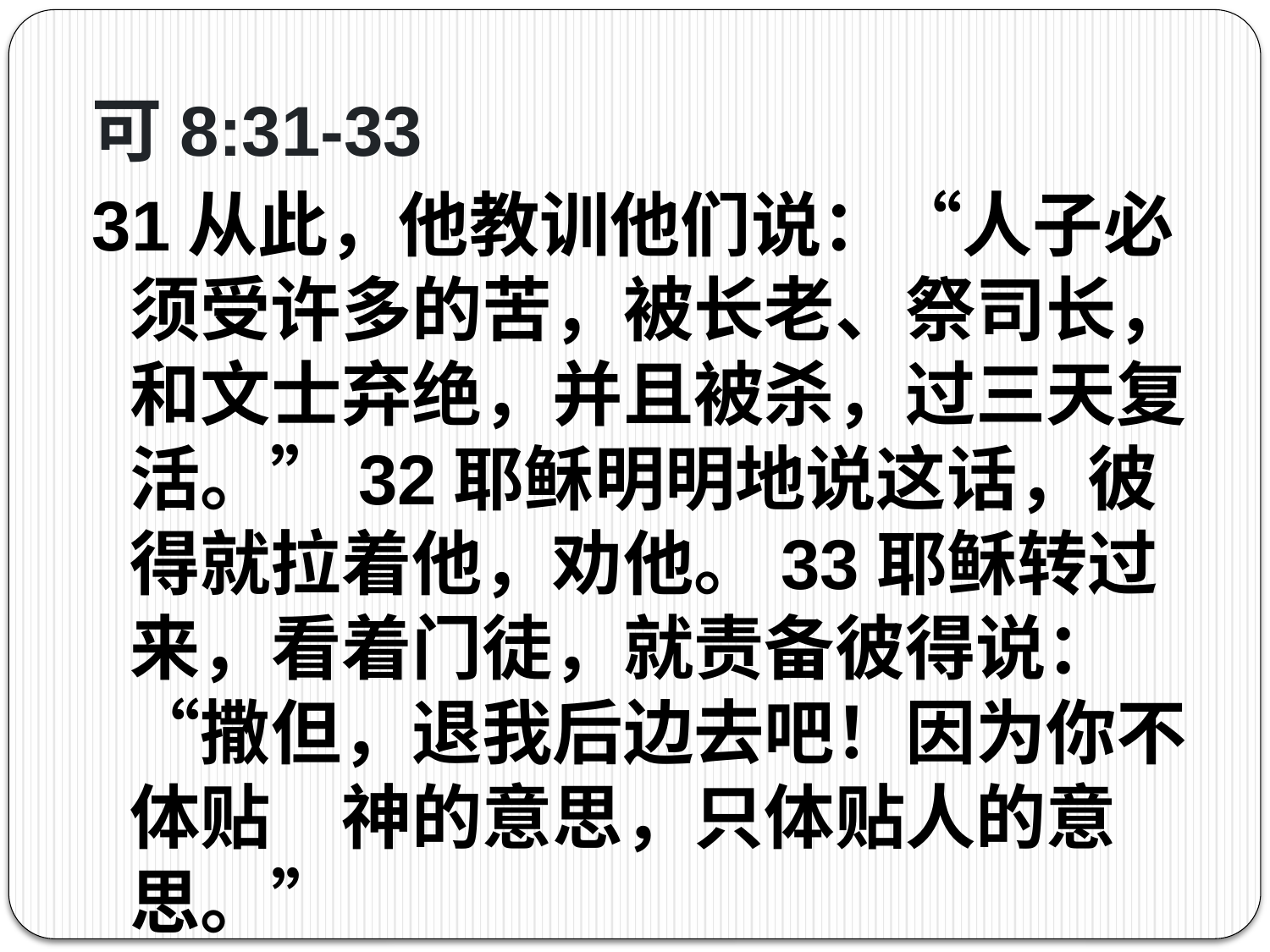

可8:31-33
31从此，他教训他们说：“人子必须受许多的苦，被长老、祭司长，和文士弃绝，并且被杀，过三天复活。”32耶稣明明地说这话，彼得就拉着他，劝他。33耶稣转过来，看着门徒，就责备彼得说：“撒但，退我后边去吧！因为你不体贴　神的意思，只体贴人的意思。”